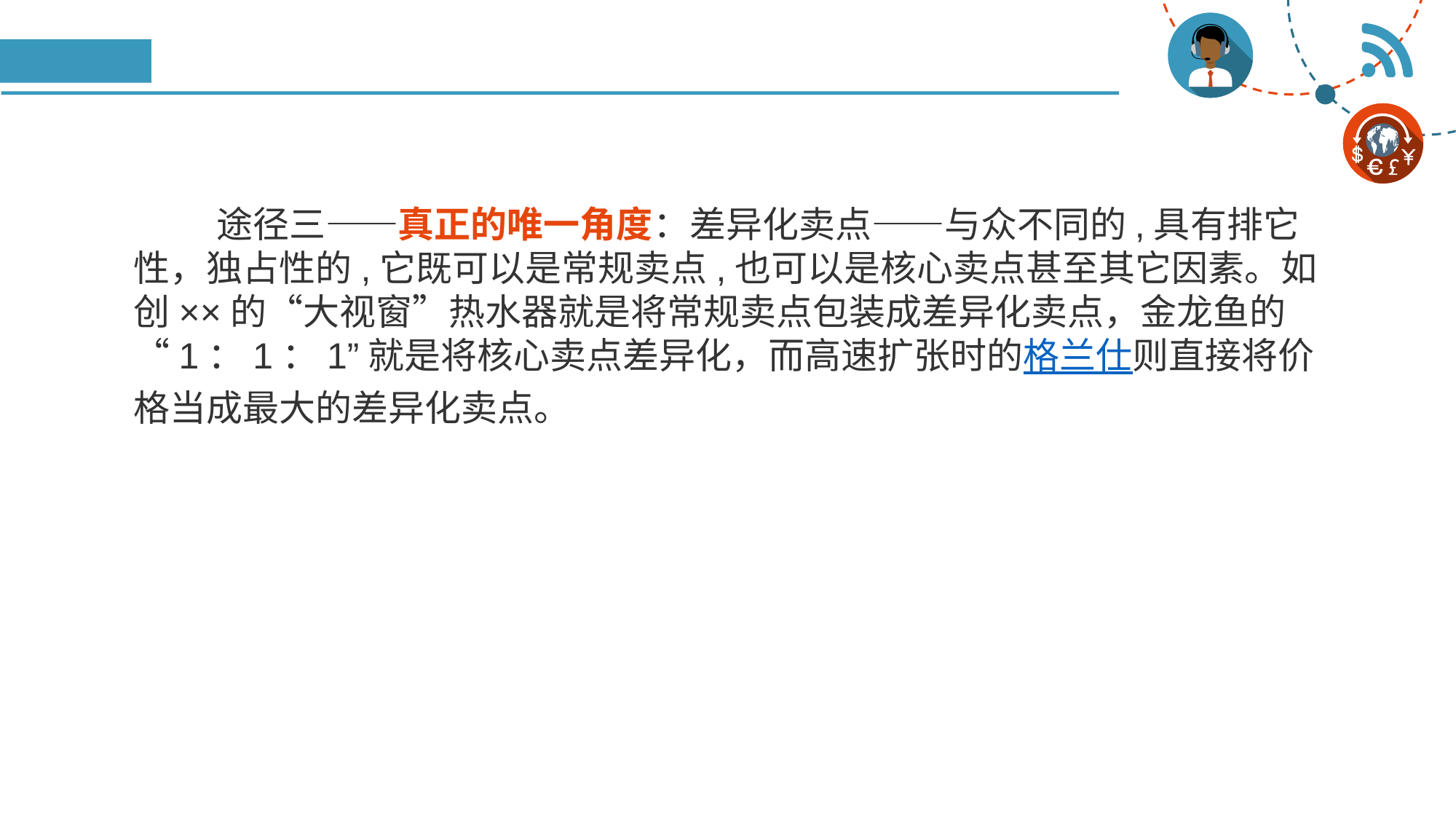

#
         途径三——真正的唯一角度：差异化卖点——与众不同的,具有排它性，独占性的,它既可以是常规卖点,也可以是核心卖点甚至其它因素。如创××的“大视窗”热水器就是将常规卖点包装成差异化卖点，金龙鱼的“1：1：1”就是将核心卖点差异化，而高速扩张时的格兰仕则直接将价格当成最大的差异化卖点。